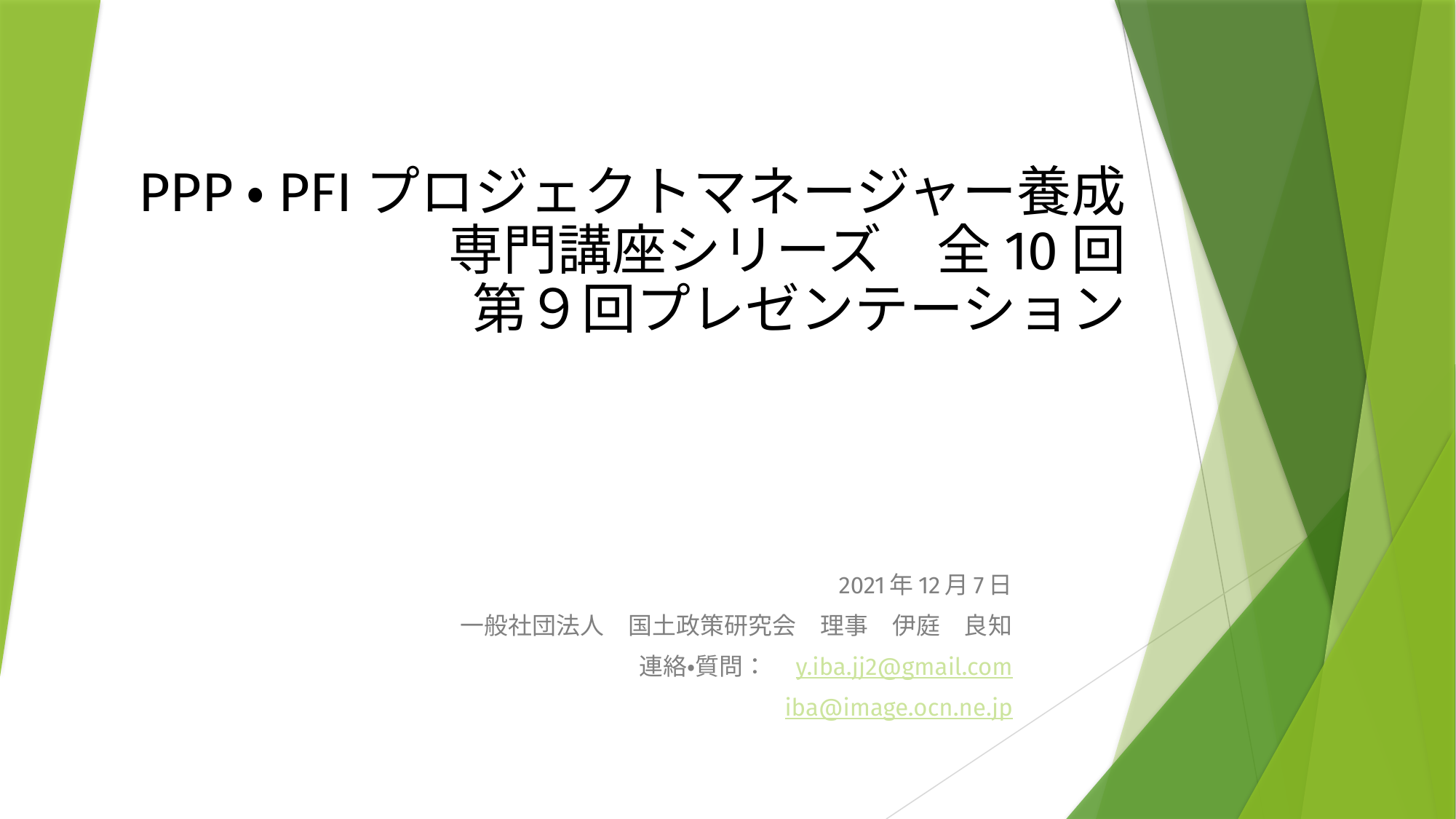

PPP・PFIプロジェクトマネージャー養成
専門講座シリーズ　全10回
第９回プレゼンテーション
2021年12月7日
一般社団法人　国土政策研究会　理事　伊庭　良知
連絡・質問：　y.iba.jj2@gmail.com
iba@image.ocn.ne.jp